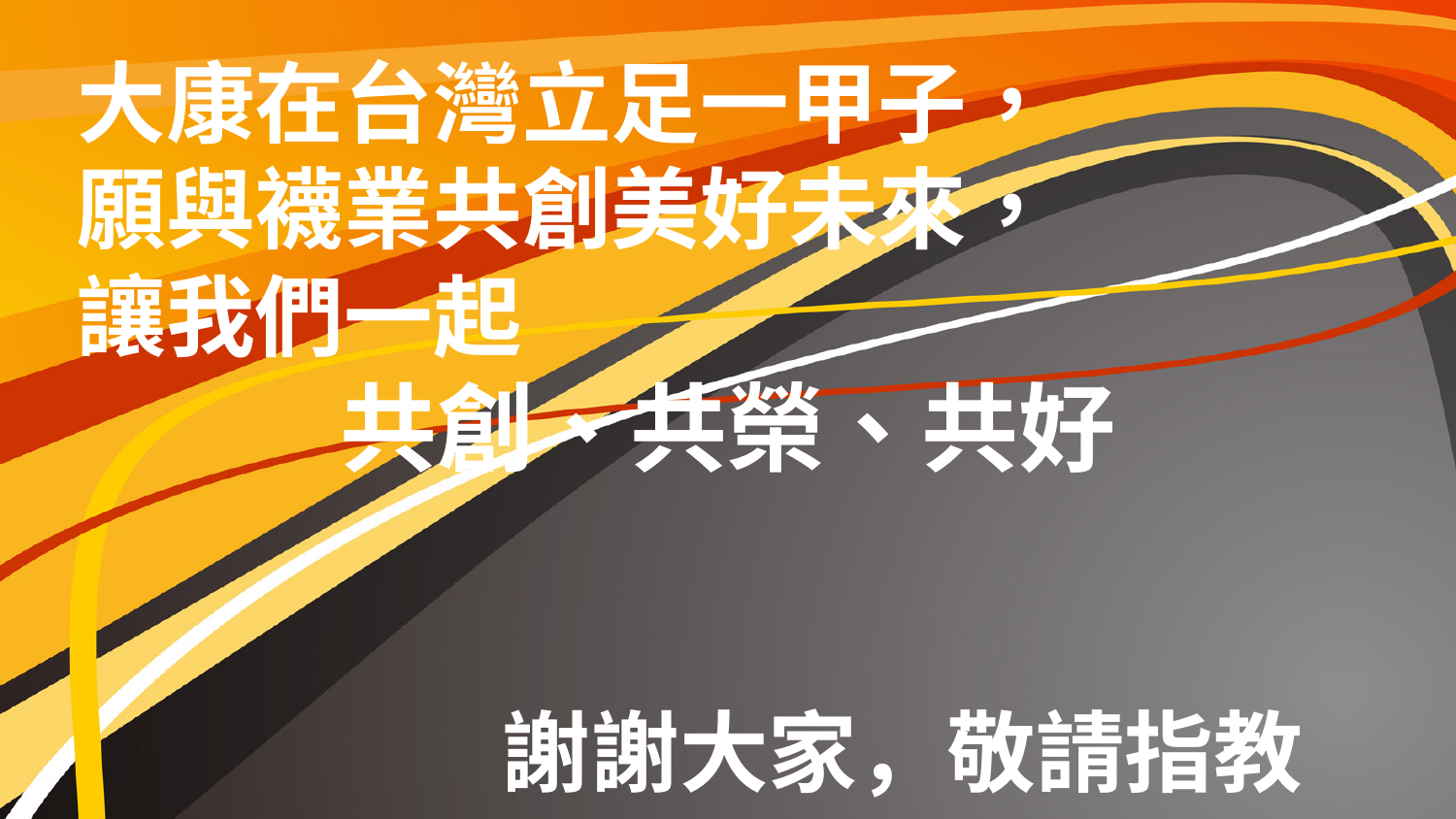

大康在台灣立足一甲子，
願與襪業共創美好未來，
讓我們一起
共創、共榮、共好

                    謝謝大家，敬請指教